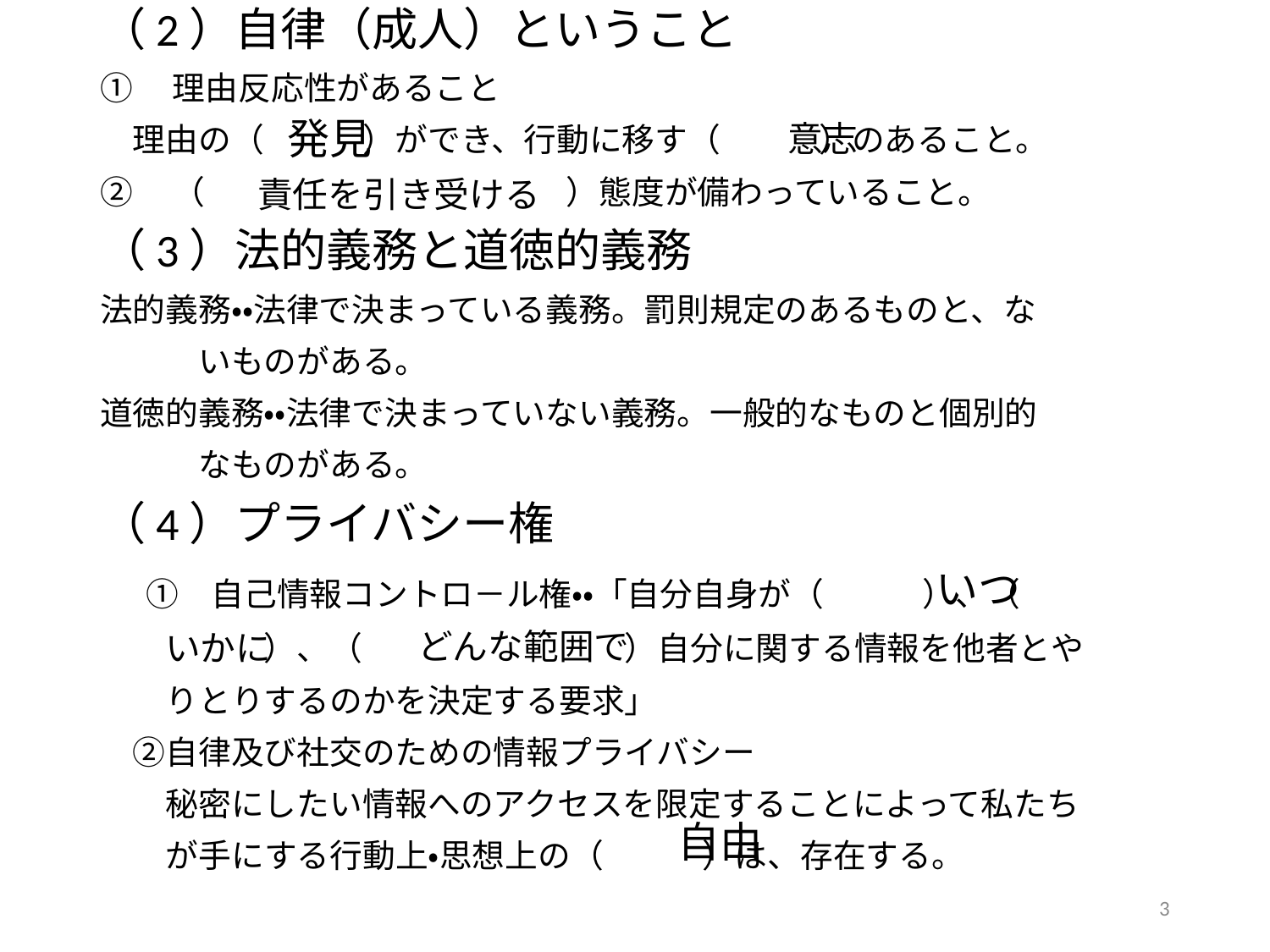

（2）自律（成人）ということ
①　理由反応性があること
　理由の（　　　）ができ、行動に移す（　　　）のあること。
②　（　　　　　　　　　　　）態度が備わっていること。
（3）法的義務と道徳的義務
法的義務・・法律で決まっている義務。罰則規定のあるものと、な
　　　いものがある。
道徳的義務・・法律で決まっていない義務。一般的なものと個別的
　　　なものがある。
（4）プライバシー権
　①　自己情報コントロ－ル権・・「自分自身が（　　　）、（
　　　　　）、（　　　　　　　　）自分に関する情報を他者とや
　　りとりするのかを決定する要求」
　②自律及び社交のための情報プライバシー
　　秘密にしたい情報へのアクセスを限定することによって私たち
　　が手にする行動上・思想上の（　　　）は、存在する。
#
発見
意志
責任を引き受ける
いつ
どんな範囲で
いかに
自由
3